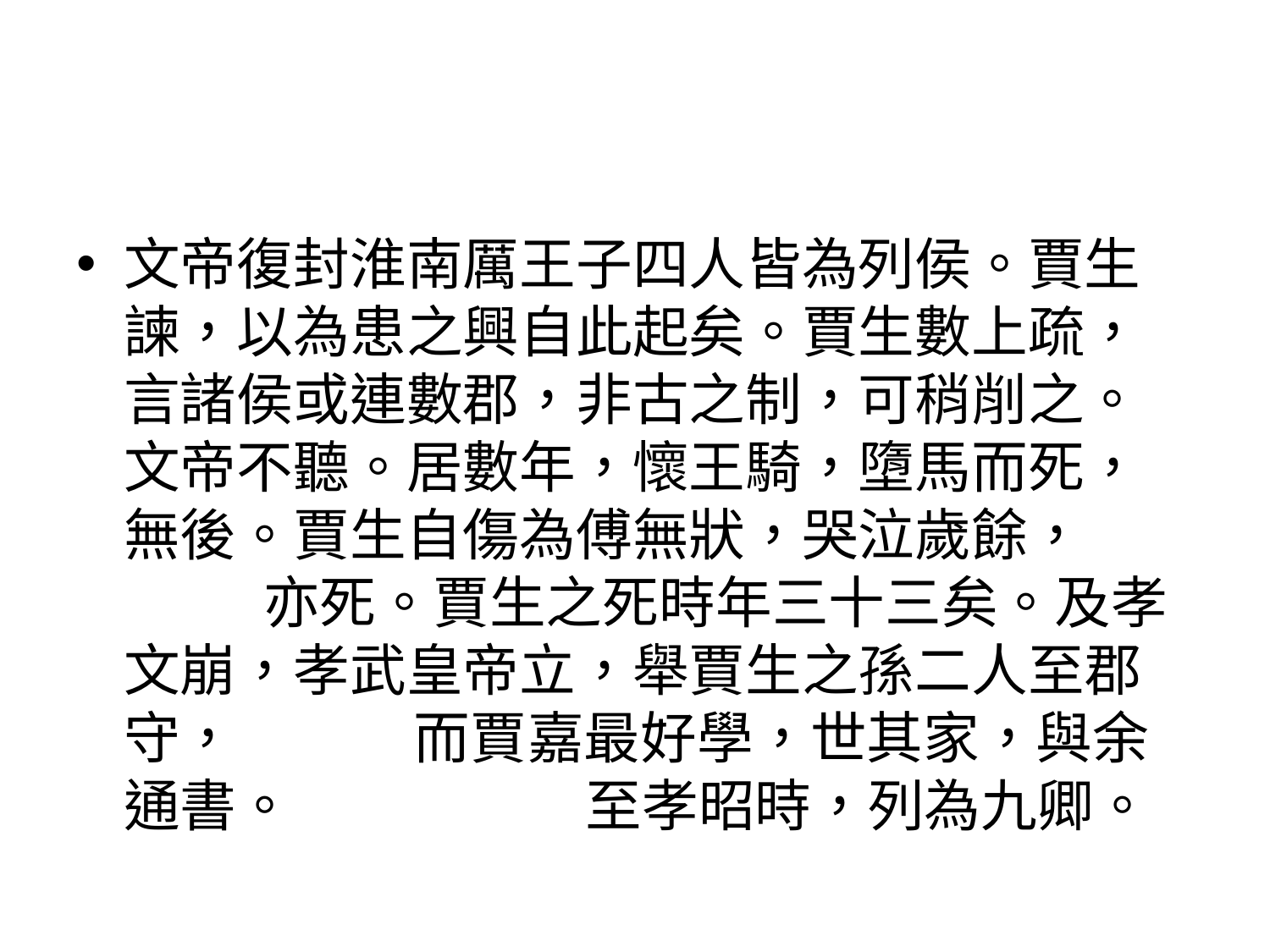

#
文帝復封淮南厲王子四人皆為列侯。賈生諫，以為患之興自此起矣。賈生數上疏，言諸侯或連數郡，非古之制，可稍削之。文帝不聽。居數年，懷王騎，墮馬而死，無後。賈生自傷為傅無狀，哭泣歲餘，                    亦死。賈生之死時年三十三矣。及孝文崩，孝武皇帝立，舉賈生之孫二人至郡守，              而賈嘉最好學，世其家，與余通書。                       至孝昭時，列為九卿。